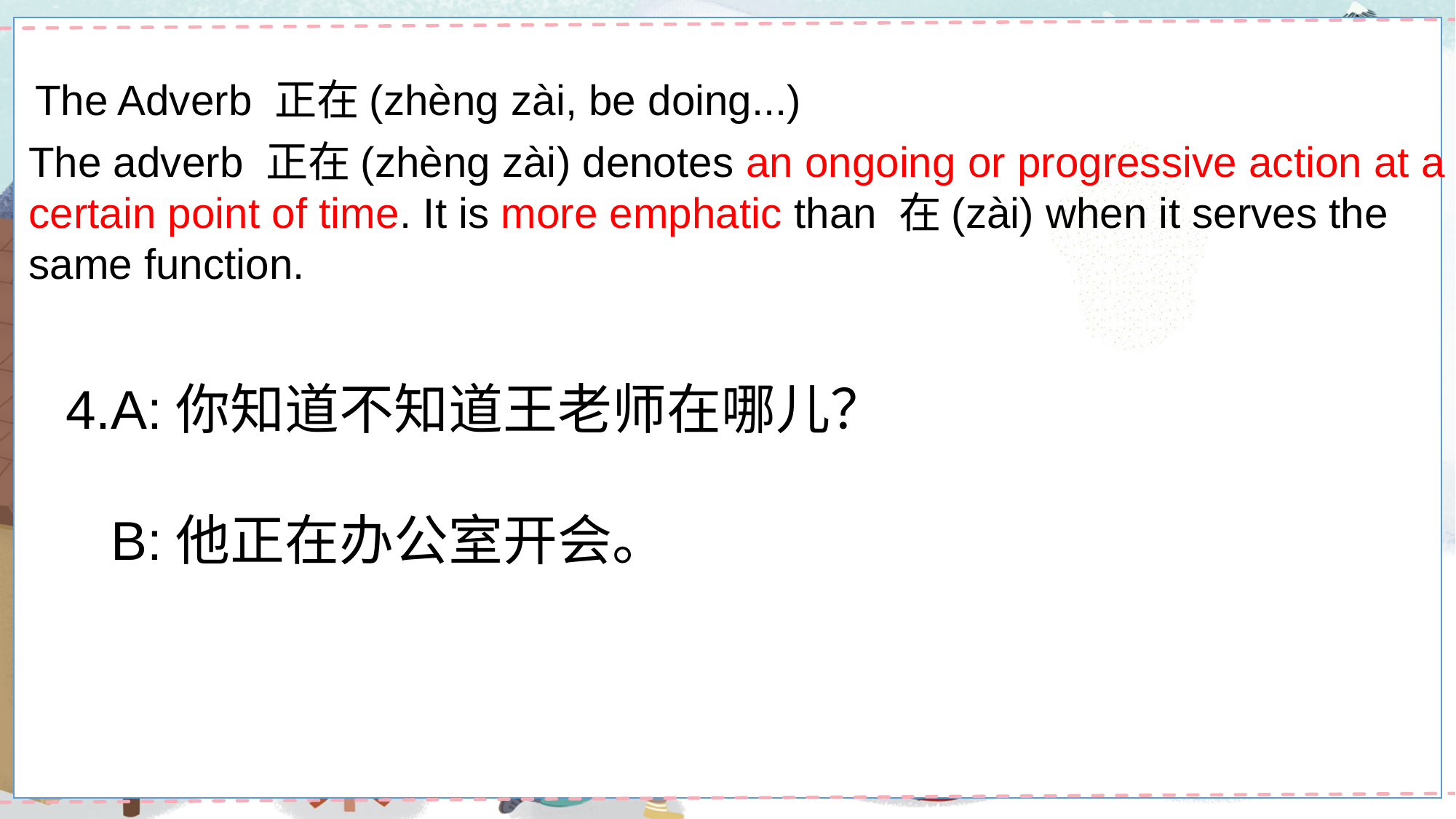

The Adverb 正在(zhèng zài, be doing...)
The adverb 正在(zhèng zài) denotes an ongoing or progressive action at a
certain point of time. It is more emphatic than 在(zài) when it serves the same function.

4.A:你知道不知道王老师在哪儿？

   B:他正在办公室开会。